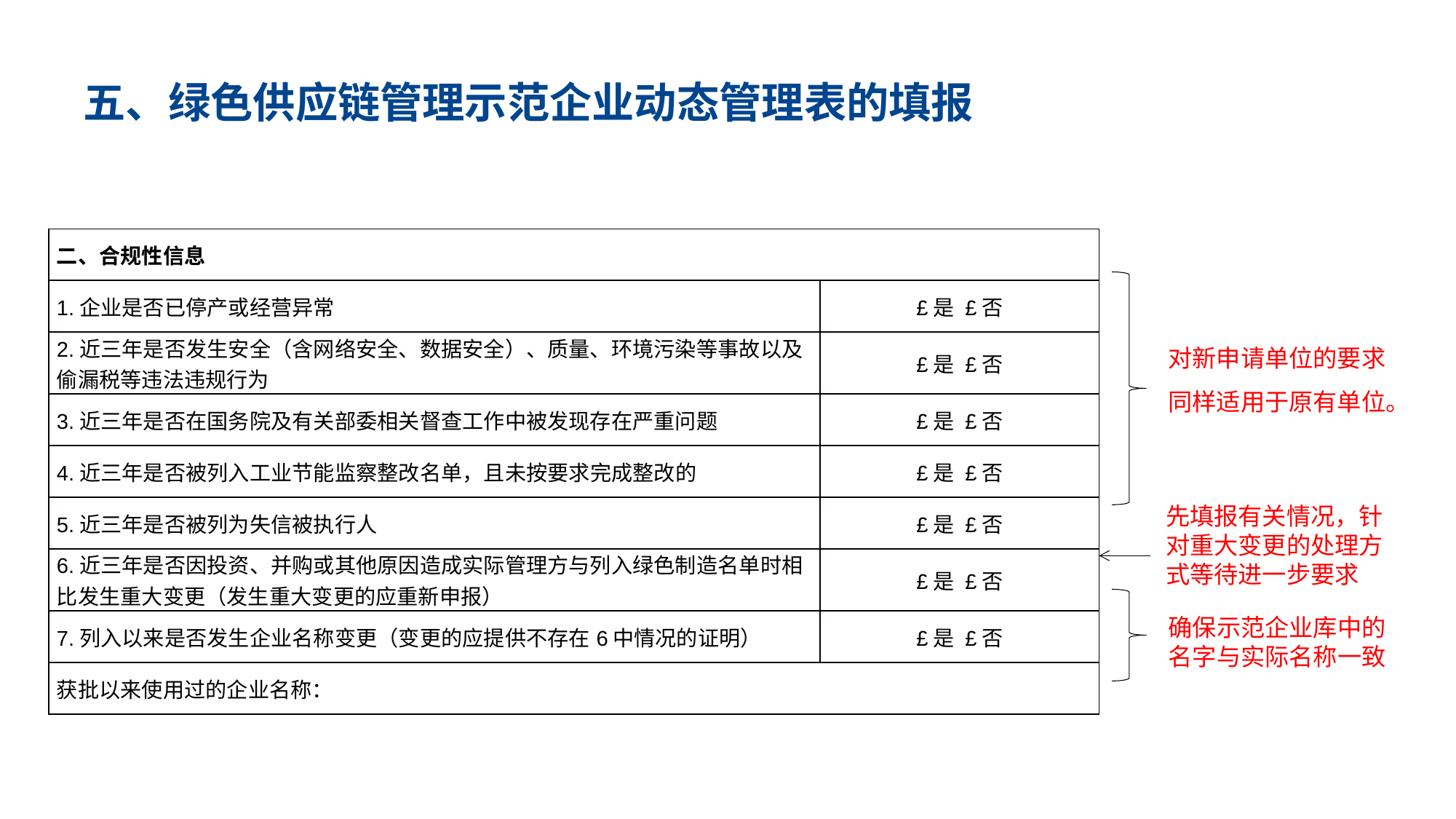

# 五、绿色供应链管理示范企业动态管理表的填报
| 二、合规性信息 |  |
| --- | --- |
| 1.企业是否已停产或经营异常 | £是 £否 |
| 2.近三年是否发生安全（含网络安全、数据安全）、质量、环境污染等事故以及偷漏税等违法违规行为 | £是 £否 |
| 3.近三年是否在国务院及有关部委相关督查工作中被发现存在严重问题 | £是 £否 |
| 4.近三年是否被列入工业节能监察整改名单，且未按要求完成整改的 | £是 £否 |
| 5.近三年是否被列为失信被执行人 | £是 £否 |
| 6.近三年是否因投资、并购或其他原因造成实际管理方与列入绿色制造名单时相比发生重大变更（发生重大变更的应重新申报） | £是 £否 |
| 7.列入以来是否发生企业名称变更（变更的应提供不存在6中情况的证明） | £是 £否 |
| 获批以来使用过的企业名称： |  |

对新申请单位的要求同样适用于原有单位。
先填报有关情况，针对重大变更的处理方式等待进一步要求

确保示范企业库中的名字与实际名称一致